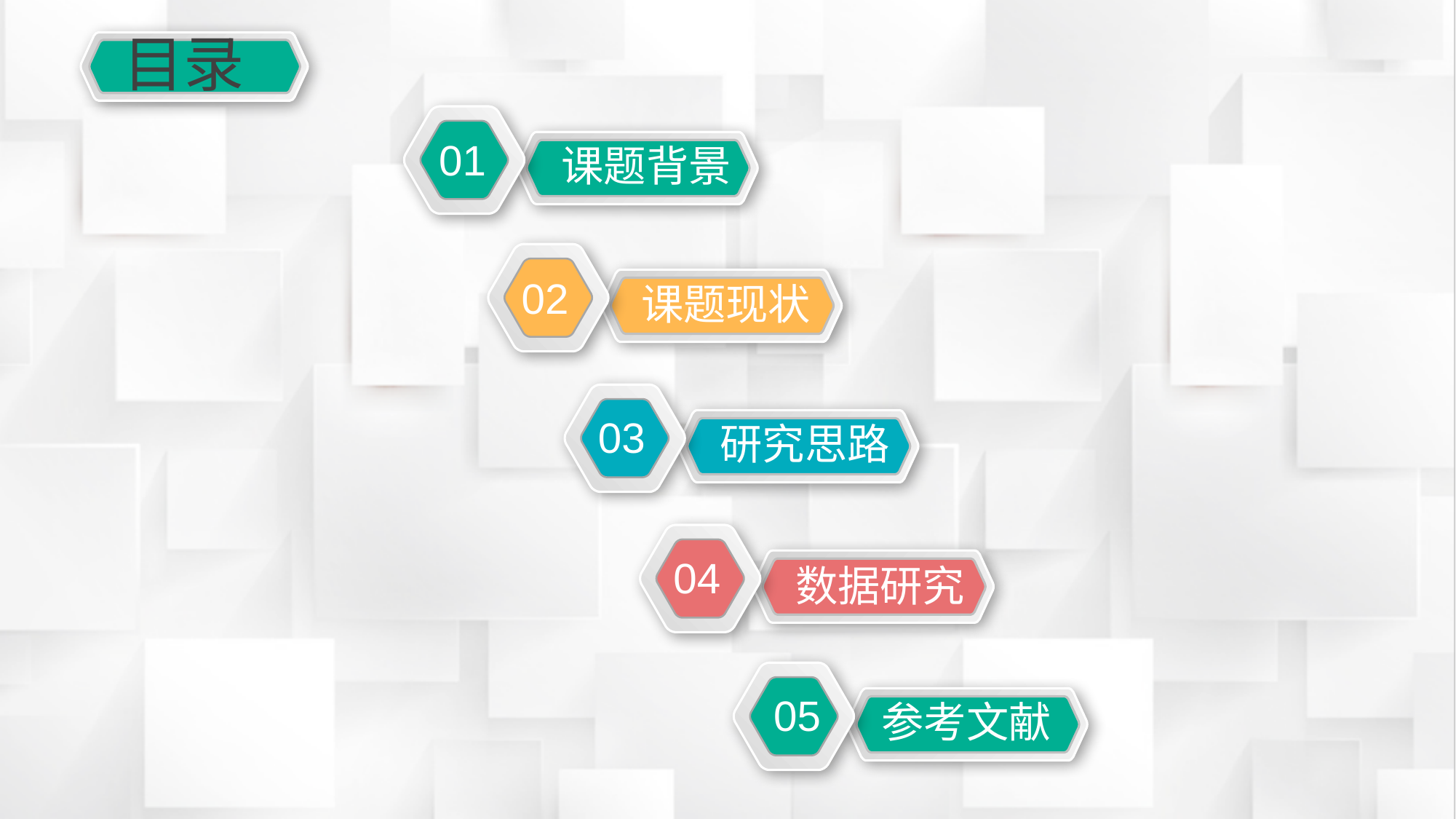

延迟符
目录

01

课题背景

02

课题现状

03

研究思路

04

数据研究

05

参考文献